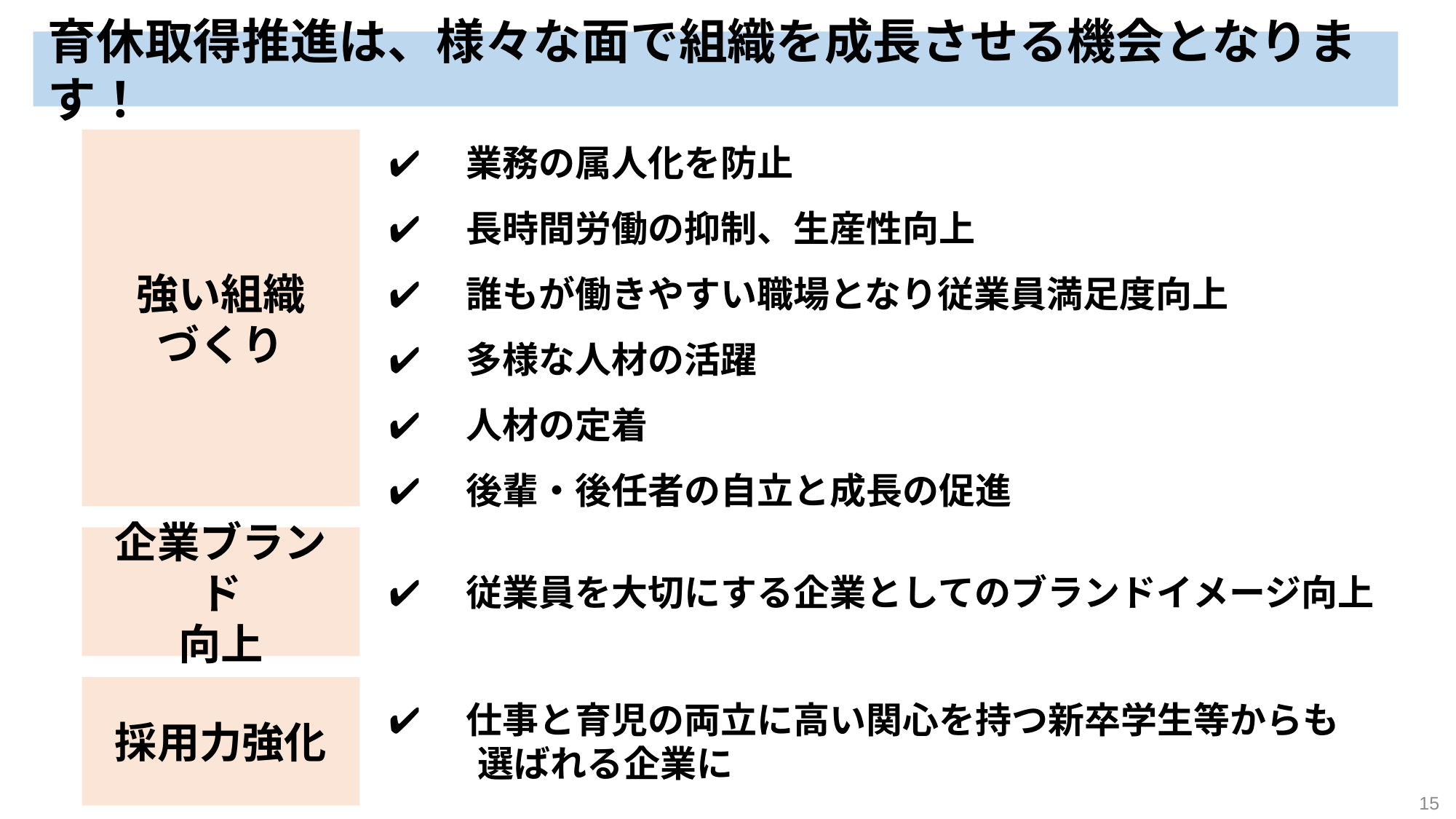

育休取得推進は、様々な面で組織を成長させる機会となります！
✔　業務の属人化を防止
✔　長時間労働の抑制、生産性向上
✔　誰もが働きやすい職場となり従業員満足度向上
✔　多様な人材の活躍
✔　人材の定着
✔　後輩・後任者の自立と成長の促進
強い組織
づくり
企業ブランド
向上
✔　従業員を大切にする企業としてのブランドイメージ向上
採用力強化
✔　仕事と育児の両立に高い関心を持つ新卒学生等からも
　　  選ばれる企業に
15